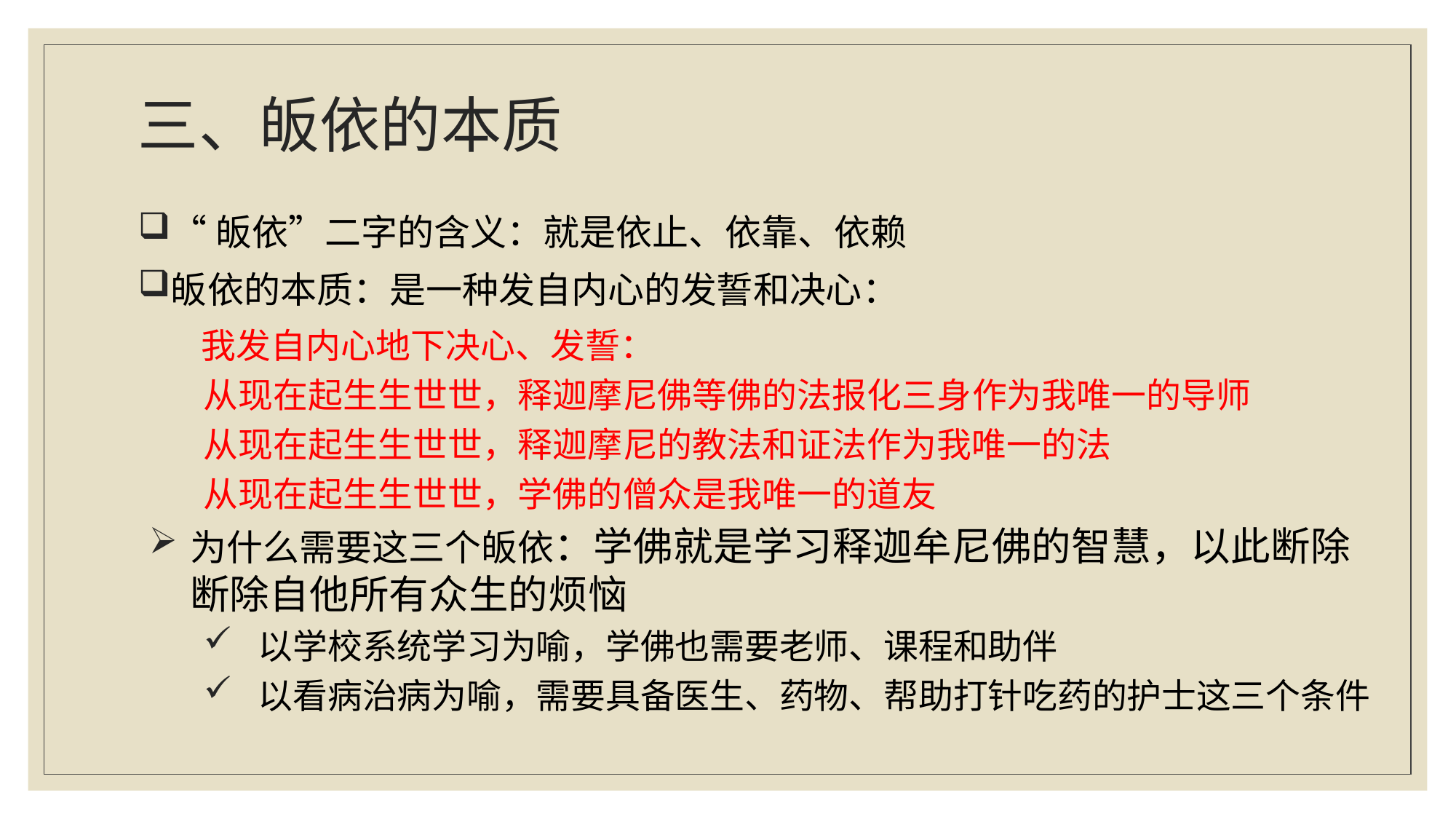

# 三、皈依的本质
“皈依”二字的含义：就是依止、依靠、依赖
皈依的本质：是一种发自内心的发誓和决心：
       我发自内心地下决心、发誓：
从现在起生生世世，释迦摩尼佛等佛的法报化三身作为我唯一的导师
从现在起生生世世，释迦摩尼的教法和证法作为我唯一的法
从现在起生生世世，学佛的僧众是我唯一的道友
为什么需要这三个皈依：学佛就是学习释迦牟尼佛的智慧，以此断除断除自他所有众生的烦恼
以学校系统学习为喻，学佛也需要老师、课程和助伴
以看病治病为喻，需要具备医生、药物、帮助打针吃药的护士这三个条件